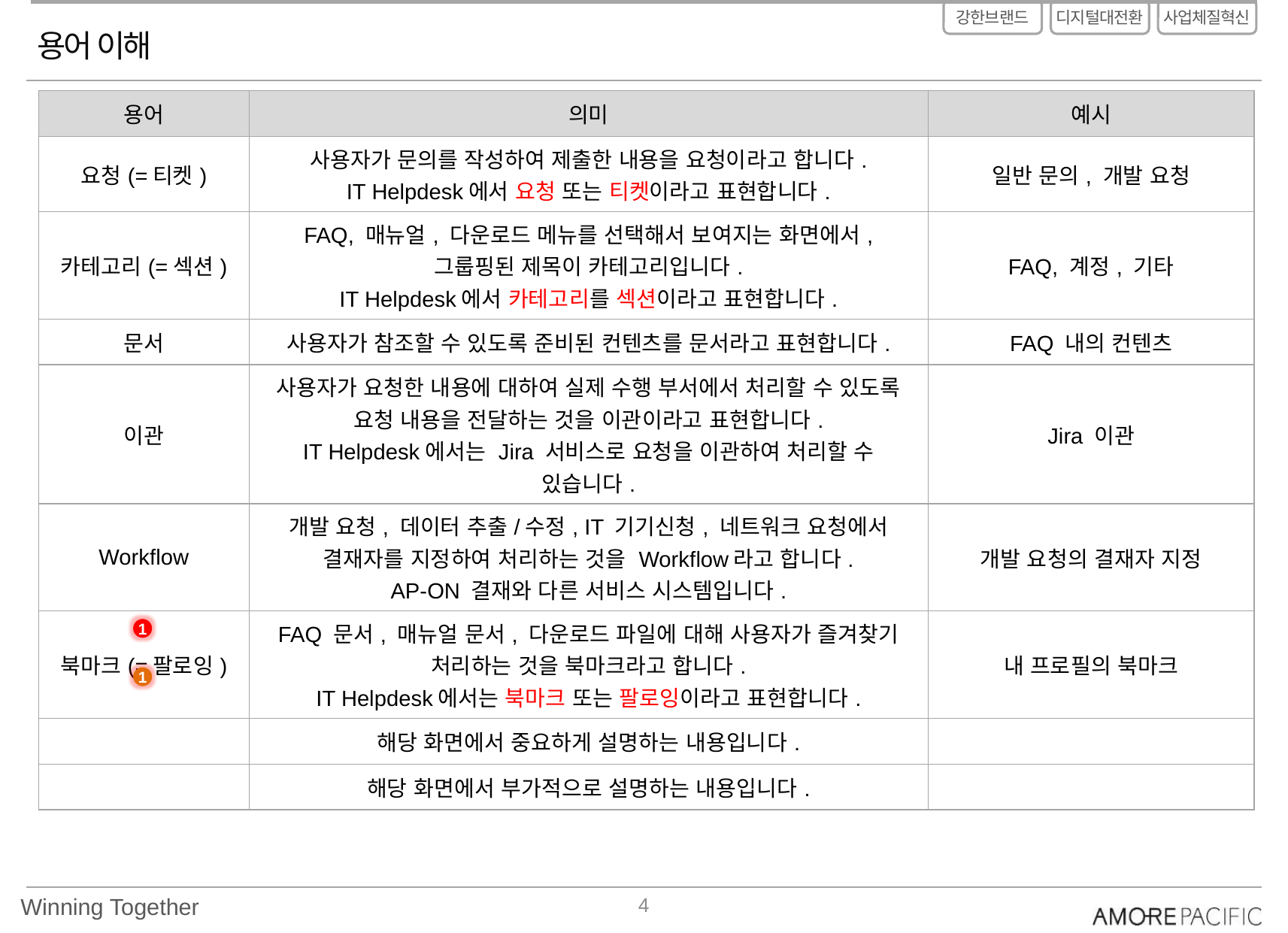

# 용어 이해
| 용어 | 의미 | 예시 |
| --- | --- | --- |
| 요청(=티켓) | 사용자가 문의를 작성하여 제출한 내용을 요청이라고 합니다. IT Helpdesk에서 요청 또는 티켓이라고 표현합니다. | 일반 문의, 개발 요청 |
| 카테고리(=섹션) | FAQ, 매뉴얼, 다운로드 메뉴를 선택해서 보여지는 화면에서, 그룹핑된 제목이 카테고리입니다. IT Helpdesk에서 카테고리를 섹션이라고 표현합니다. | FAQ, 계정, 기타 |
| 문서 | 사용자가 참조할 수 있도록 준비된 컨텐츠를 문서라고 표현합니다. | FAQ 내의 컨텐츠 |
| 이관 | 사용자가 요청한 내용에 대하여 실제 수행 부서에서 처리할 수 있도록 요청 내용을 전달하는 것을 이관이라고 표현합니다. IT Helpdesk에서는 Jira 서비스로 요청을 이관하여 처리할 수 있습니다. | Jira 이관 |
| Workflow | 개발 요청, 데이터 추출/수정, IT 기기신청, 네트워크 요청에서 결재자를 지정하여 처리하는 것을 Workflow라고 합니다. AP-ON 결재와 다른 서비스 시스템입니다. | 개발 요청의 결재자 지정 |
| 북마크(=팔로잉) | FAQ 문서, 매뉴얼 문서, 다운로드 파일에 대해 사용자가 즐겨찾기 처리하는 것을 북마크라고 합니다. IT Helpdesk에서는 북마크 또는 팔로잉이라고 표현합니다. | 내 프로필의 북마크 |
|  | 해당 화면에서 중요하게 설명하는 내용입니다. |  |
|  | 해당 화면에서 부가적으로 설명하는 내용입니다. |  |
1
1
4